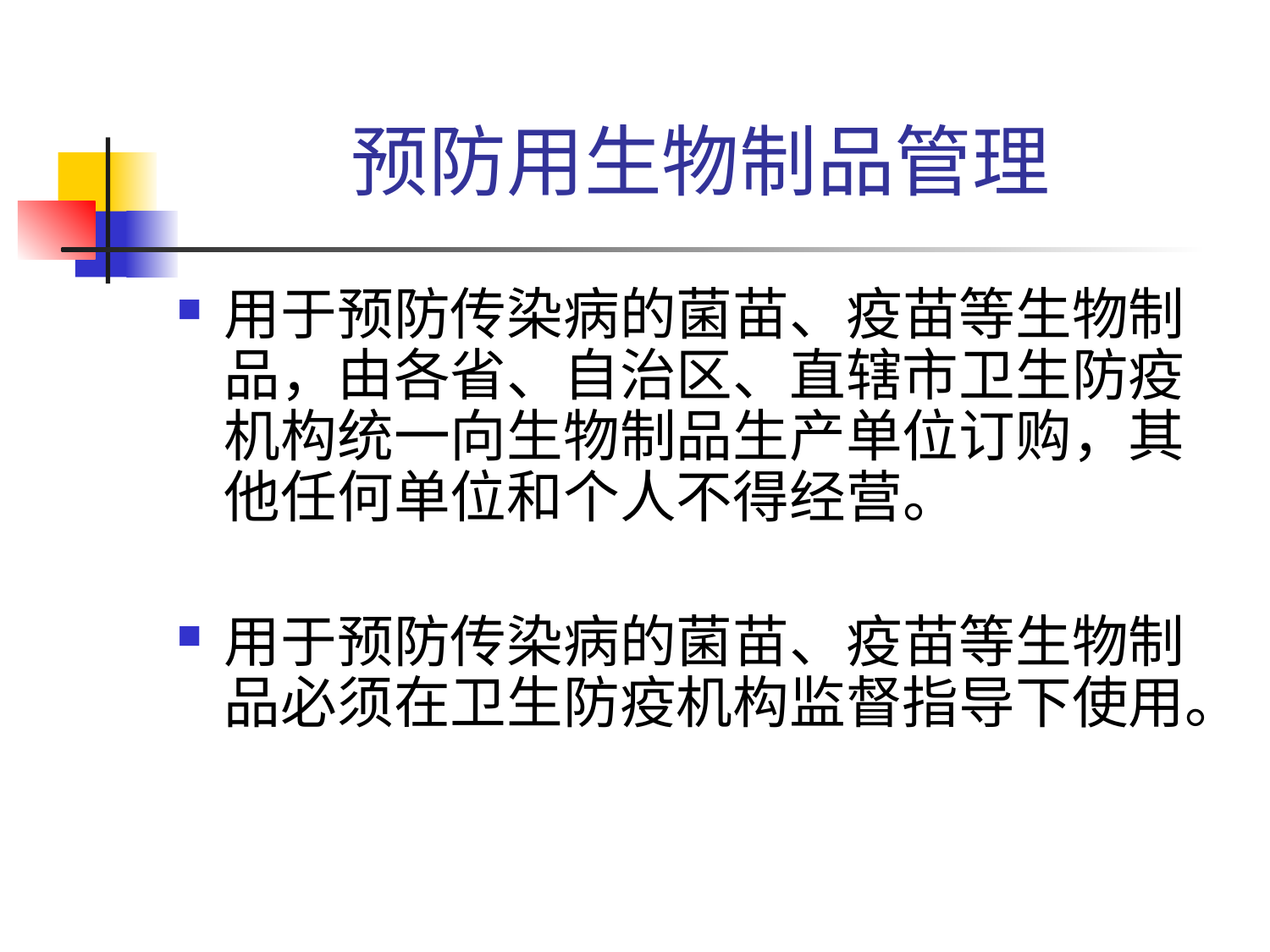

# 预防用生物制品管理
用于预防传染病的菌苗、疫苗等生物制品，由各省、自治区、直辖市卫生防疫机构统一向生物制品生产单位订购，其他任何单位和个人不得经营。

用于预防传染病的菌苗、疫苗等生物制品必须在卫生防疫机构监督指导下使用。